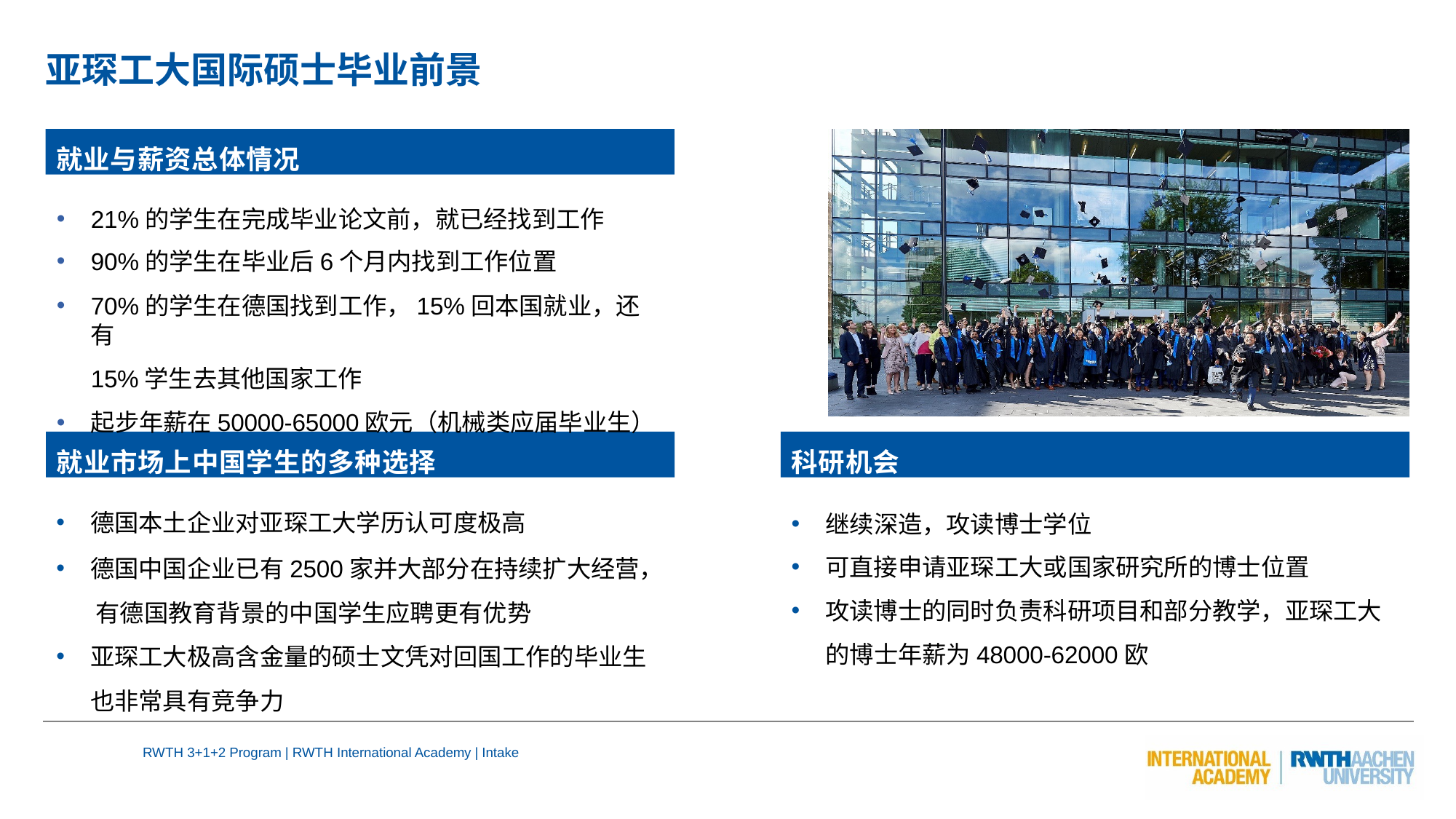

# 亚琛工大国际硕士毕业前景
就业与薪资总体情况

21%的学生在完成毕业论文前，就已经找到工作
90%的学生在毕业后6个月内找到工作位置
70%的学生在德国找到工作，15%回本国就业，还有
15%学生去其他国家工作
起步年薪在50000-65000欧元（机械类应届毕业生）
就业市场上中国学生的多种选择
科研机会
德国本土企业对亚琛工大学历认可度极高
德国中国企业已有2500家并大部分在持续扩大经营， 有德国教育背景的中国学生应聘更有优势
亚琛工大极高含金量的硕士文凭对回国工作的毕业生 也非常具有竞争力
继续深造，攻读博士学位
可直接申请亚琛工大或国家研究所的博士位置
攻读博士的同时负责科研项目和部分教学，亚琛工大 的博士年薪为48000-62000欧
20
RWTH 3+1+2 Program | RWTH International Academy | Intake